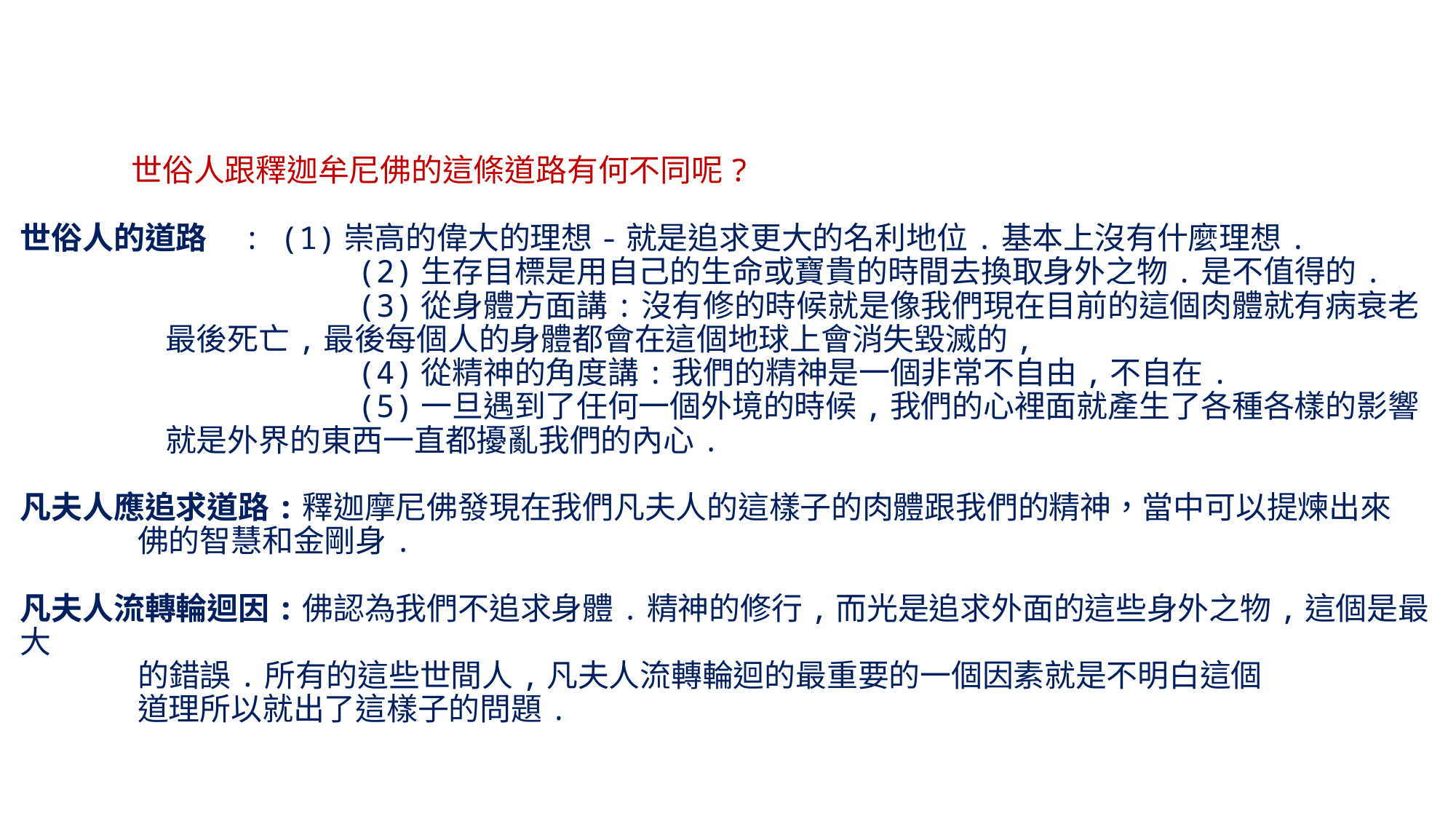

# 世俗人跟釋迦牟尼佛的這條道路有何不同呢? 世俗人的道路    : (1)崇高的偉大的理想-就是追求更大的名利地位.基本上沒有什麼理想. (2)生存目標是用自己的生命或寶貴的時間去換取身外之物.是不值得的. (3)從身體方面講:沒有修的時候就是像我們現在目前的這個肉體就有病衰老 最後死亡,最後每個人的身體都會在這個地球上會消失毀滅的, (4)從精神的角度講:我們的精神是一個非常不自由,不自在. (5)一旦遇到了任何一個外境的時候,我們的心裡面就產生了各種各樣的影響 就是外界的東西一直都擾亂我們的內心. 凡夫人應追求道路:釋迦摩尼佛發現在我們凡夫人的這樣子的肉體跟我們的精神，當中可以提煉出來 佛的智慧和金剛身. 凡夫人流轉輪迴因:佛認為我們不追求身體.精神的修行,而光是追求外面的這些身外之物,這個是最大 的錯誤.所有的這些世間人,凡夫人流轉輪迴的最重要的一個因素就是不明白這個 道理所以就出了這樣子的問題.